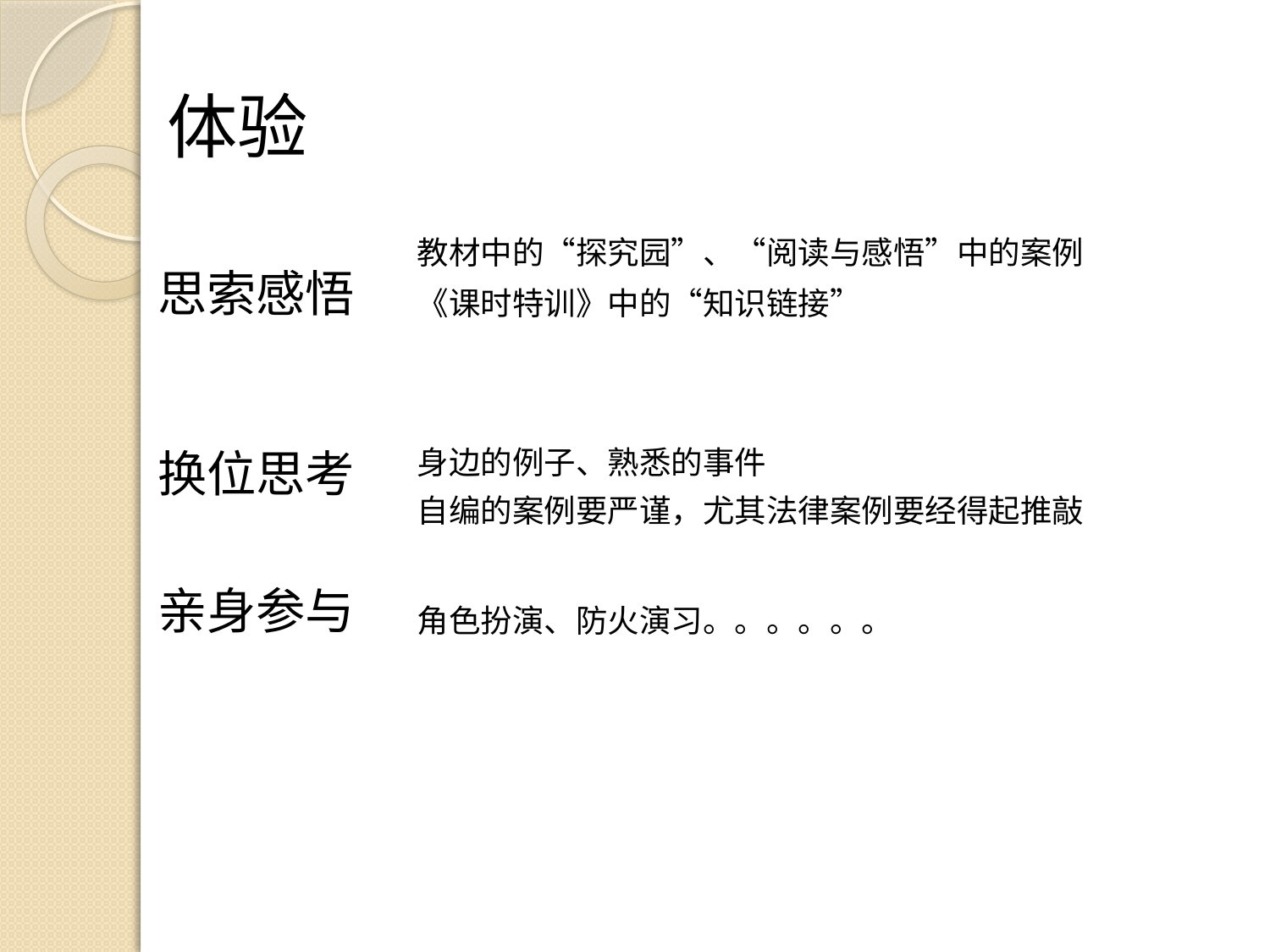

体验
教材中的“探究园”、“阅读与感悟”中的案例
思索感悟
《课时特训》中的“知识链接”
换位思考
身边的例子、熟悉的事件
自编的案例要严谨，尤其法律案例要经得起推敲
亲身参与
角色扮演、防火演习。。。。。。